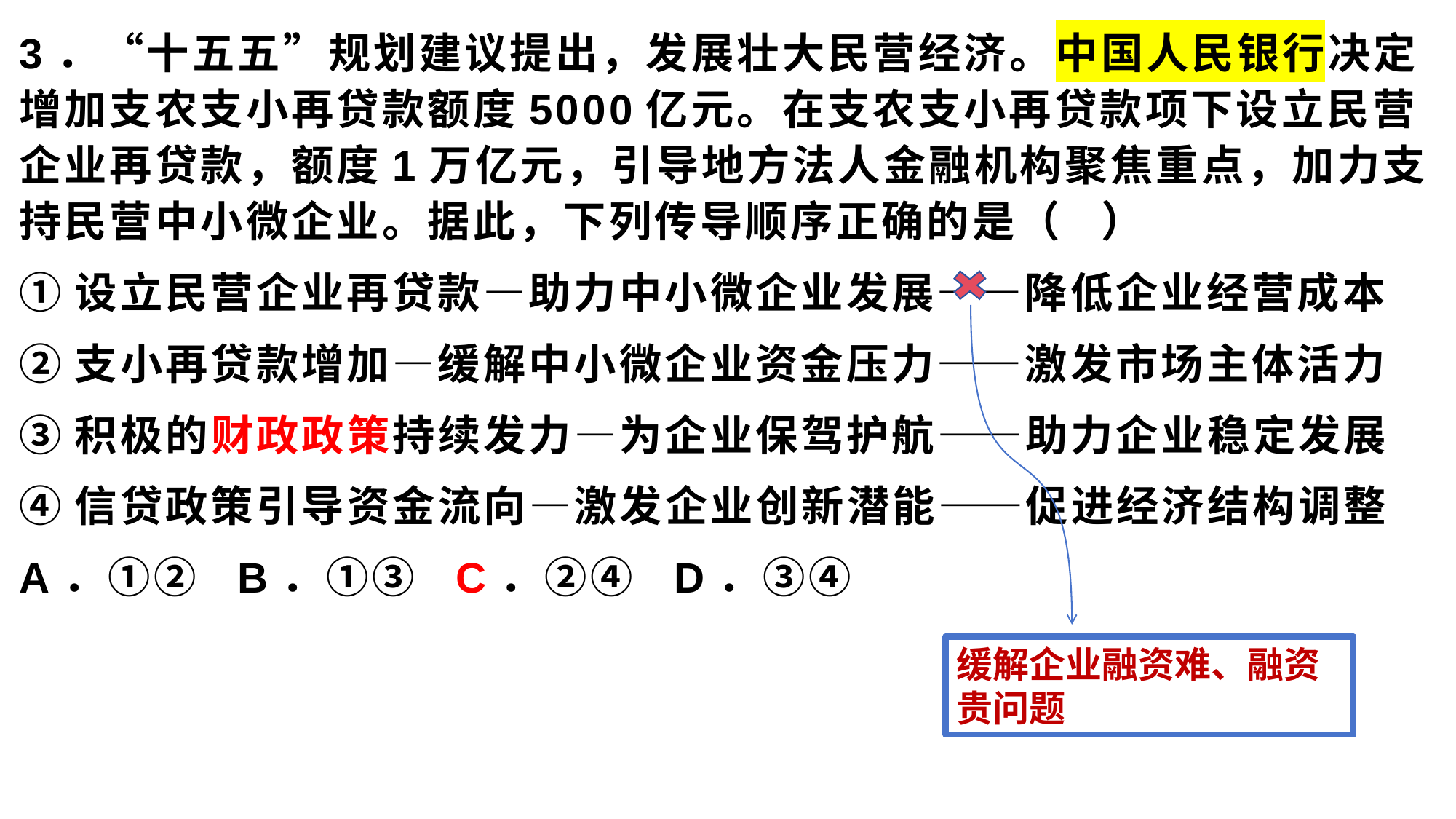

3．“十五五”规划建议提出，发展壮大民营经济。中国人民银行决定增加支农支小再贷款额度5000亿元。在支农支小再贷款项下设立民营企业再贷款，额度1万亿元，引导地方法人金融机构聚焦重点，加力支持民营中小微企业。据此，下列传导顺序正确的是（   ）
①设立民营企业再贷款—助力中小微企业发展——降低企业经营成本
②支小再贷款增加—缓解中小微企业资金压力——激发市场主体活力
③积极的财政政策持续发力—为企业保驾护航——助力企业稳定发展
④信贷政策引导资金流向—激发企业创新潜能——促进经济结构调整
A．①②	B．①③	C．②④	D．③④

缓解企业融资难、融资贵问题